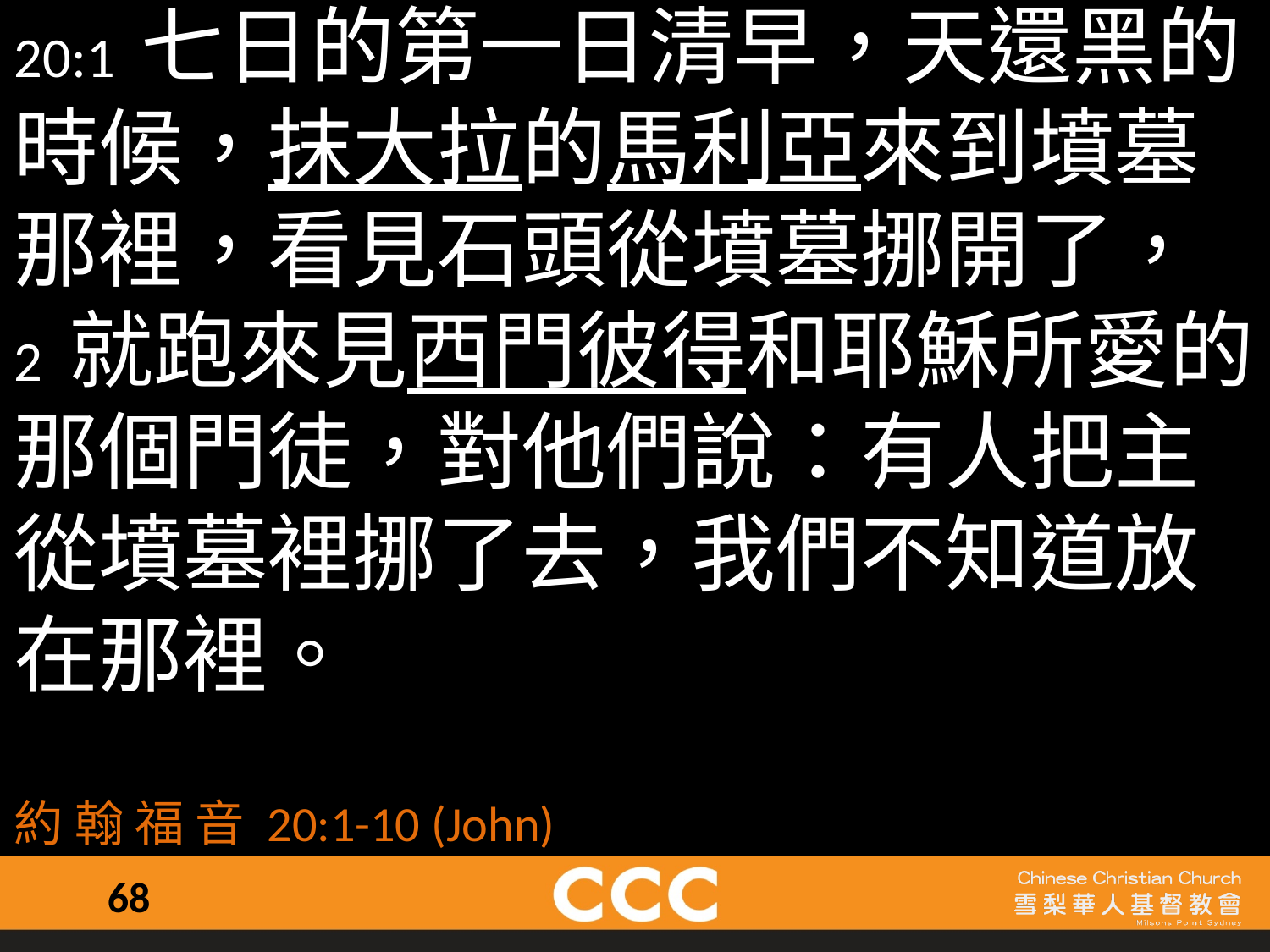

20:1 七日的第一日清早，天還黑的時候，抹大拉的馬利亞來到墳墓那裡，看見石頭從墳墓挪開了，
2 就跑來見西門彼得和耶穌所愛的那個門徒，對他們說：有人把主從墳墓裡挪了去，我們不知道放在那裡。
約 翰 福 音 20:1-10 (John)
68